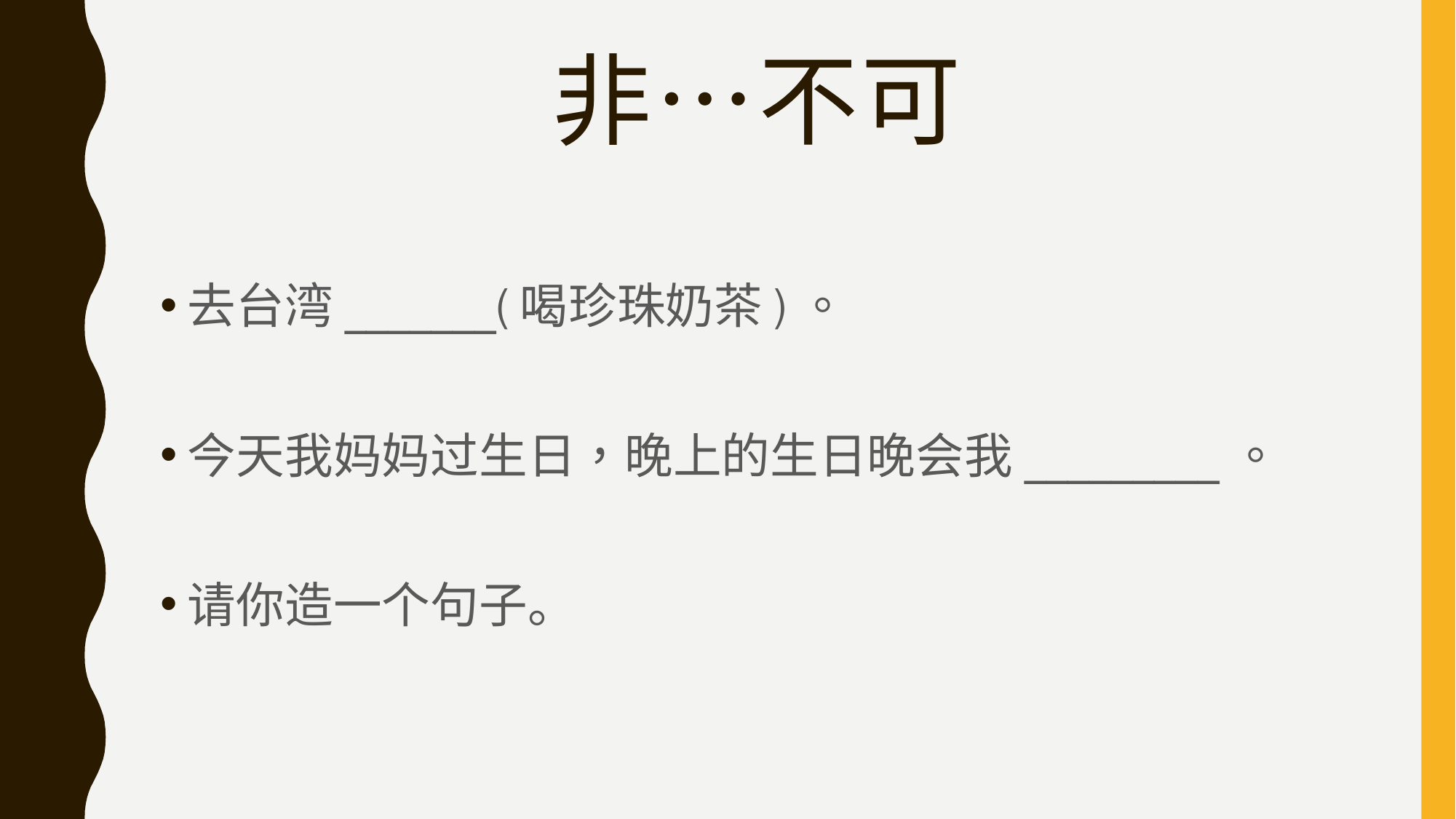

# 非…不可
去台湾_______(喝珍珠奶茶)。

今天我妈妈过生日，晚上的生日晚会我_________。

请你造一个句子。